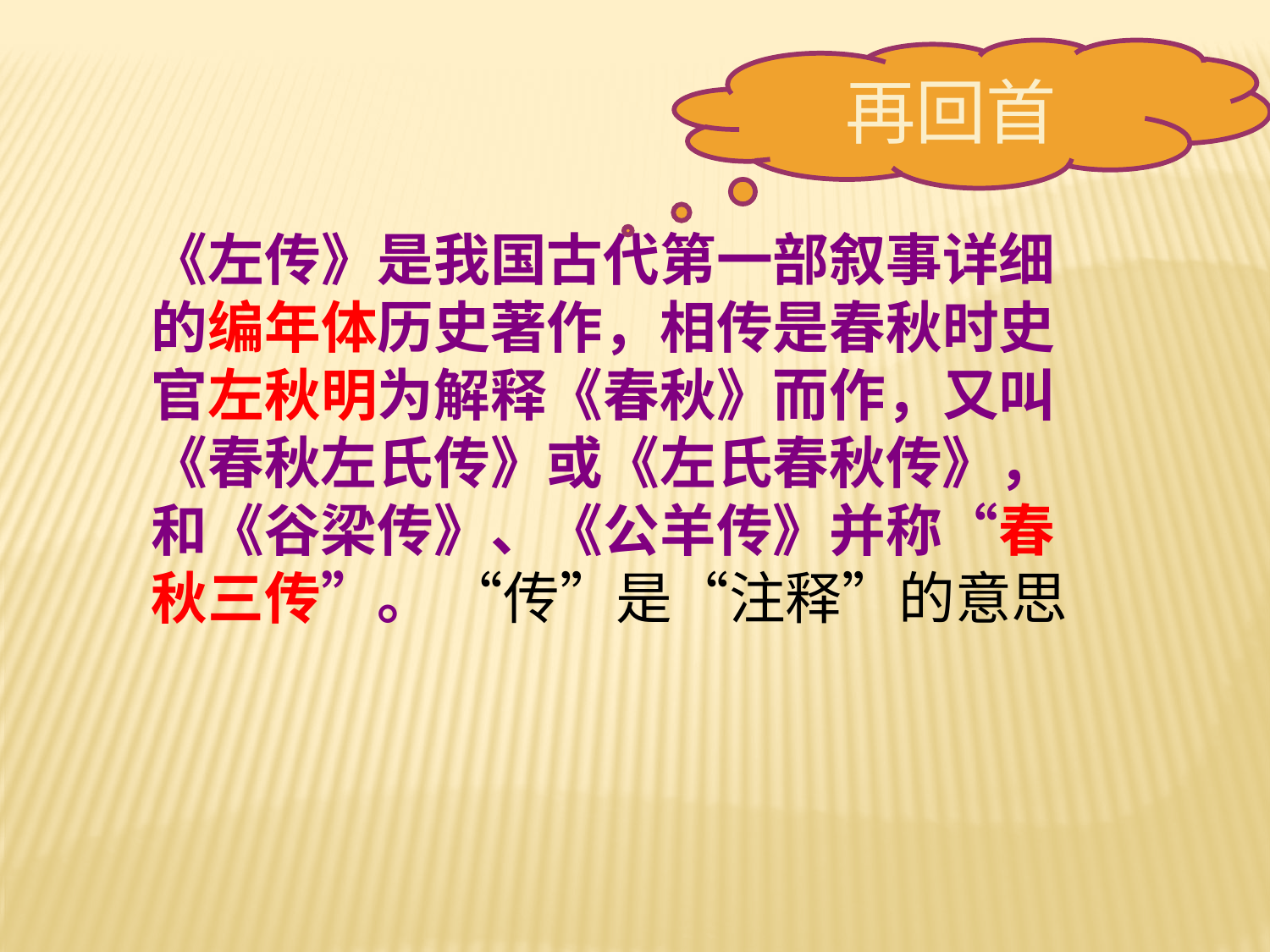

再回首
《左传》是我国古代第一部叙事详细的编年体历史著作，相传是春秋时史官左秋明为解释《春秋》而作，又叫《春秋左氏传》或《左氏春秋传》，和《谷梁传》、《公羊传》并称“春秋三传”。 “传”是“注释”的意思